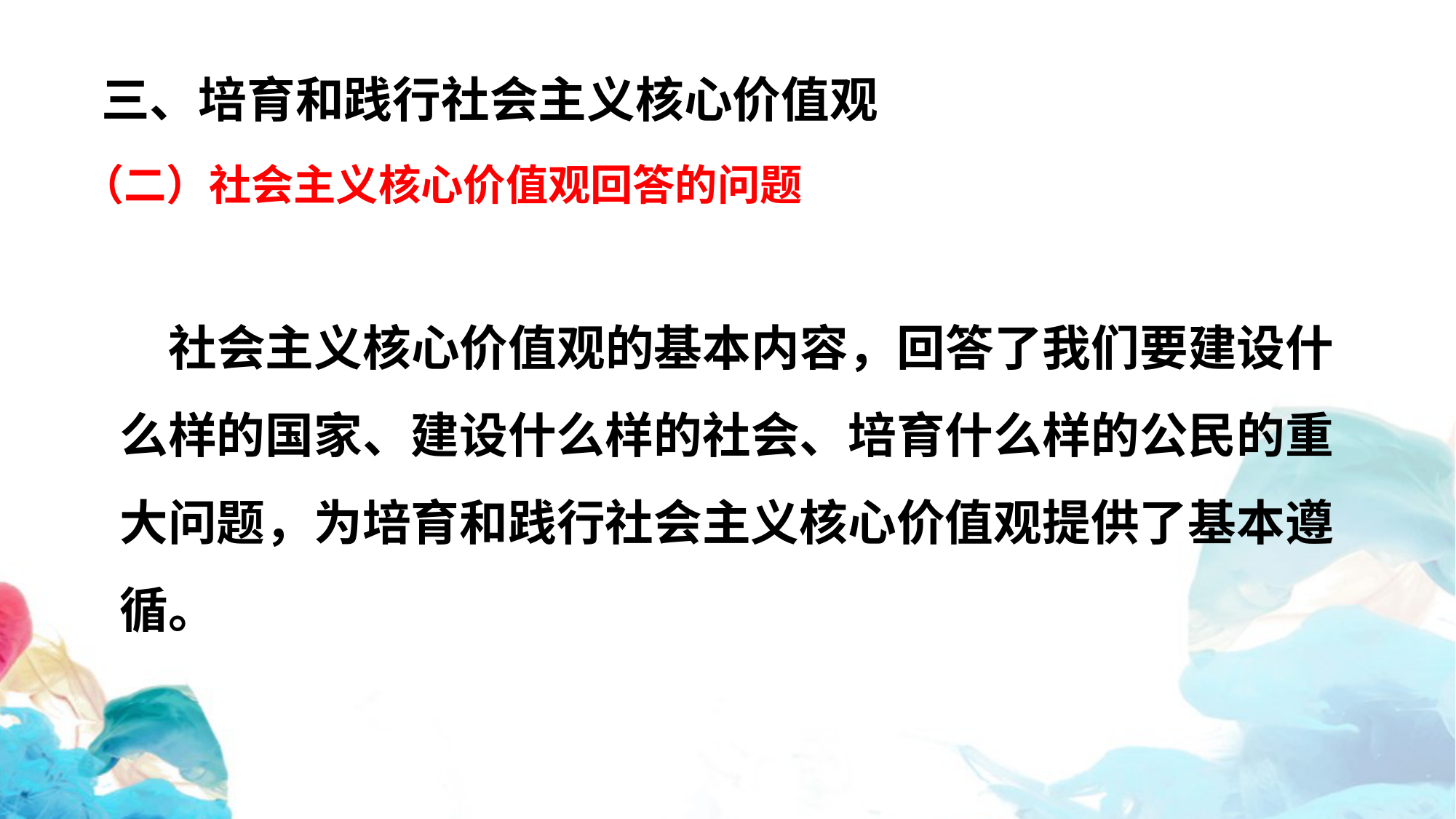

三、培育和践行社会主义核心价值观
（二）社会主义核心价值观回答的问题
    社会主义核心价值观的基本内容，回答了我们要建设什么样的国家、建设什么样的社会、培育什么样的公民的重大问题，为培育和践行社会主义核心价值观提供了基本遵循。